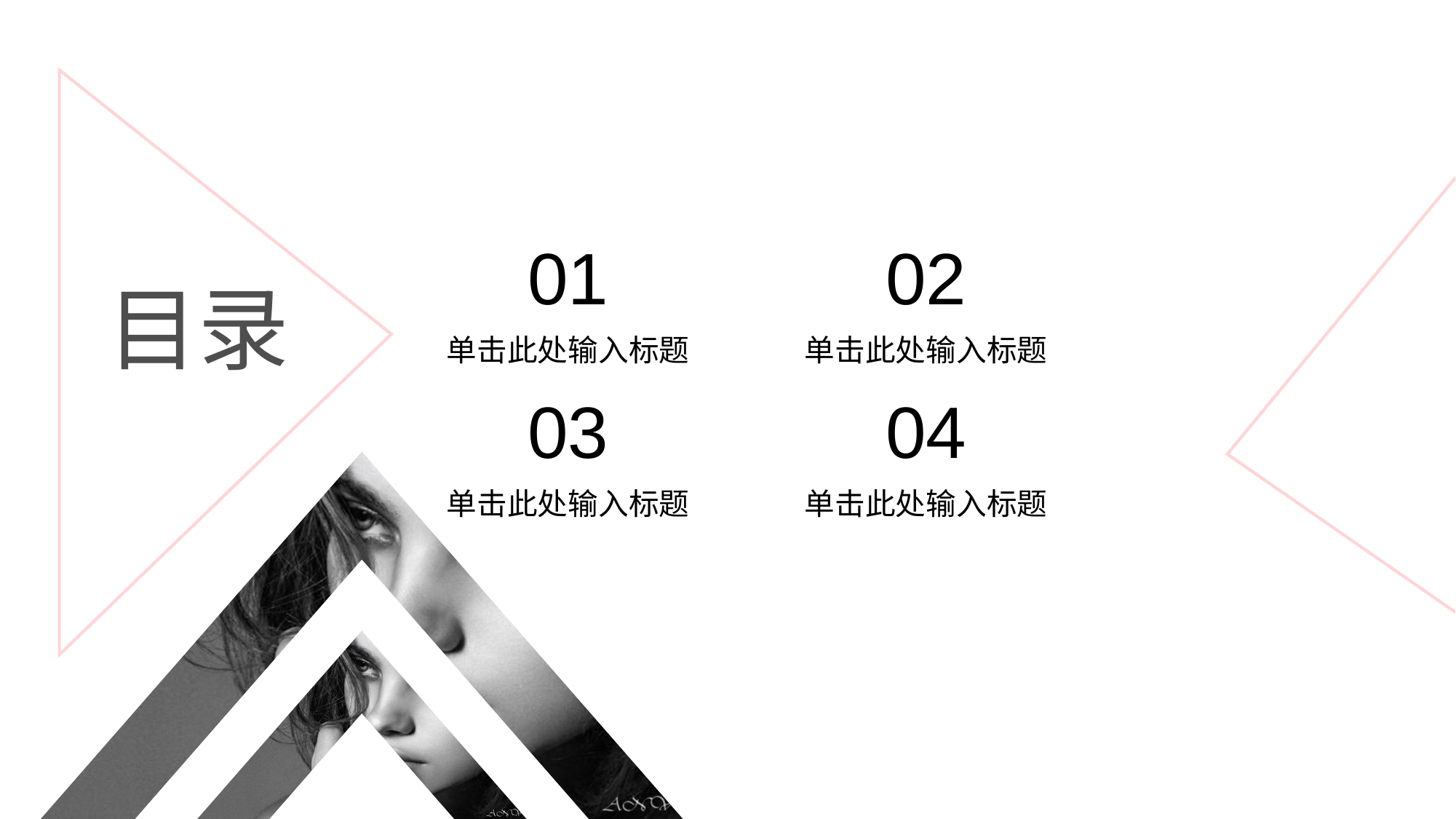

01
02

目录
单击此处输入标题
单击此处输入标题
03
04

单击此处输入标题
单击此处输入标题